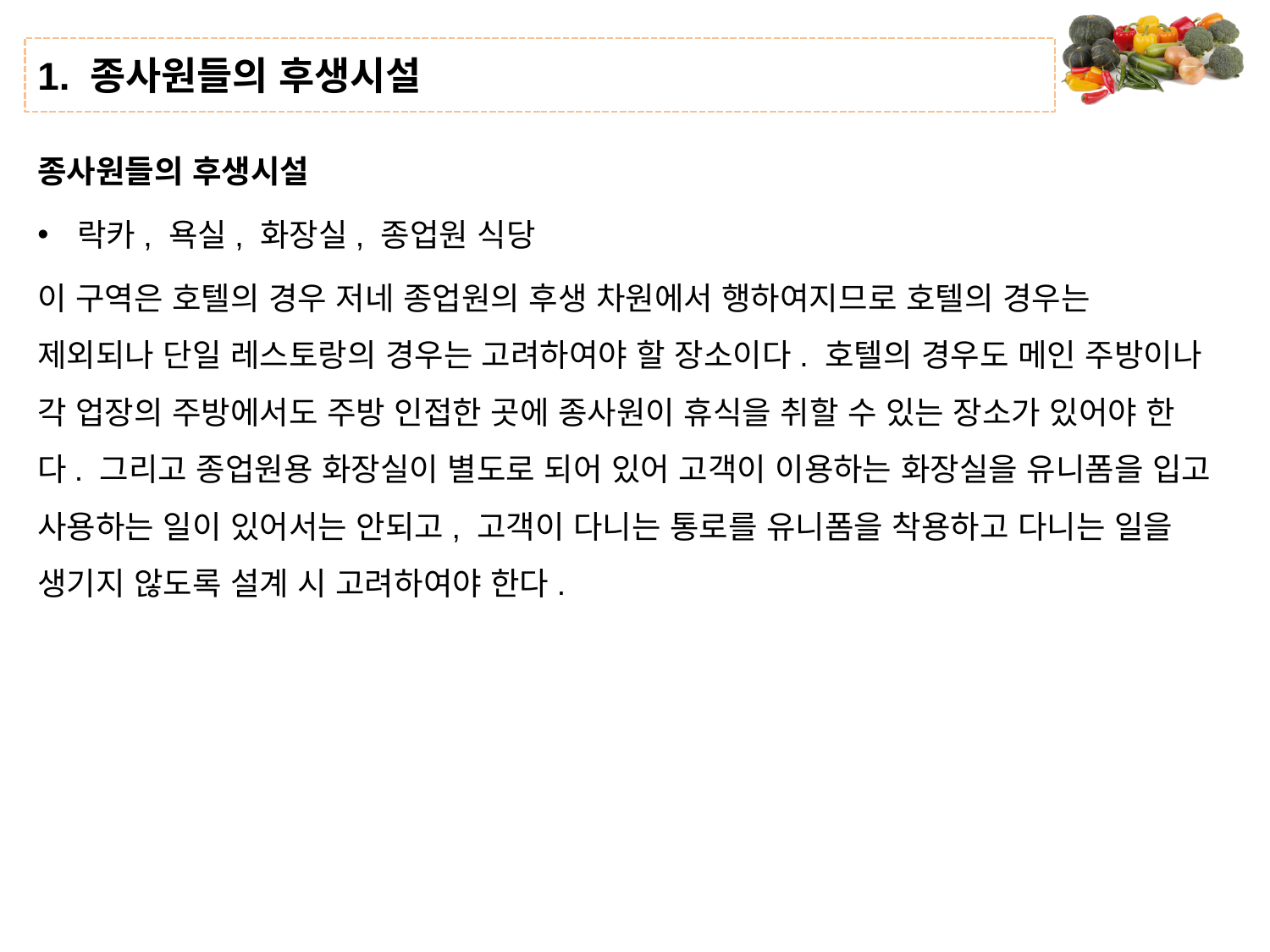

# 1. 종사원들의 후생시설
종사원들의 후생시설
락카, 욕실, 화장실, 종업원 식당
이 구역은 호텔의 경우 저네 종업원의 후생 차원에서 행하여지므로 호텔의 경우는 제외되나 단일 레스토랑의 경우는 고려하여야 할 장소이다. 호텔의 경우도 메인 주방이나 각 업장의 주방에서도 주방 인접한 곳에 종사원이 휴식을 취할 수 있는 장소가 있어야 한다. 그리고 종업원용 화장실이 별도로 되어 있어 고객이 이용하는 화장실을 유니폼을 입고 사용하는 일이 있어서는 안되고, 고객이 다니는 통로를 유니폼을 착용하고 다니는 일을 생기지 않도록 설계 시 고려하여야 한다.